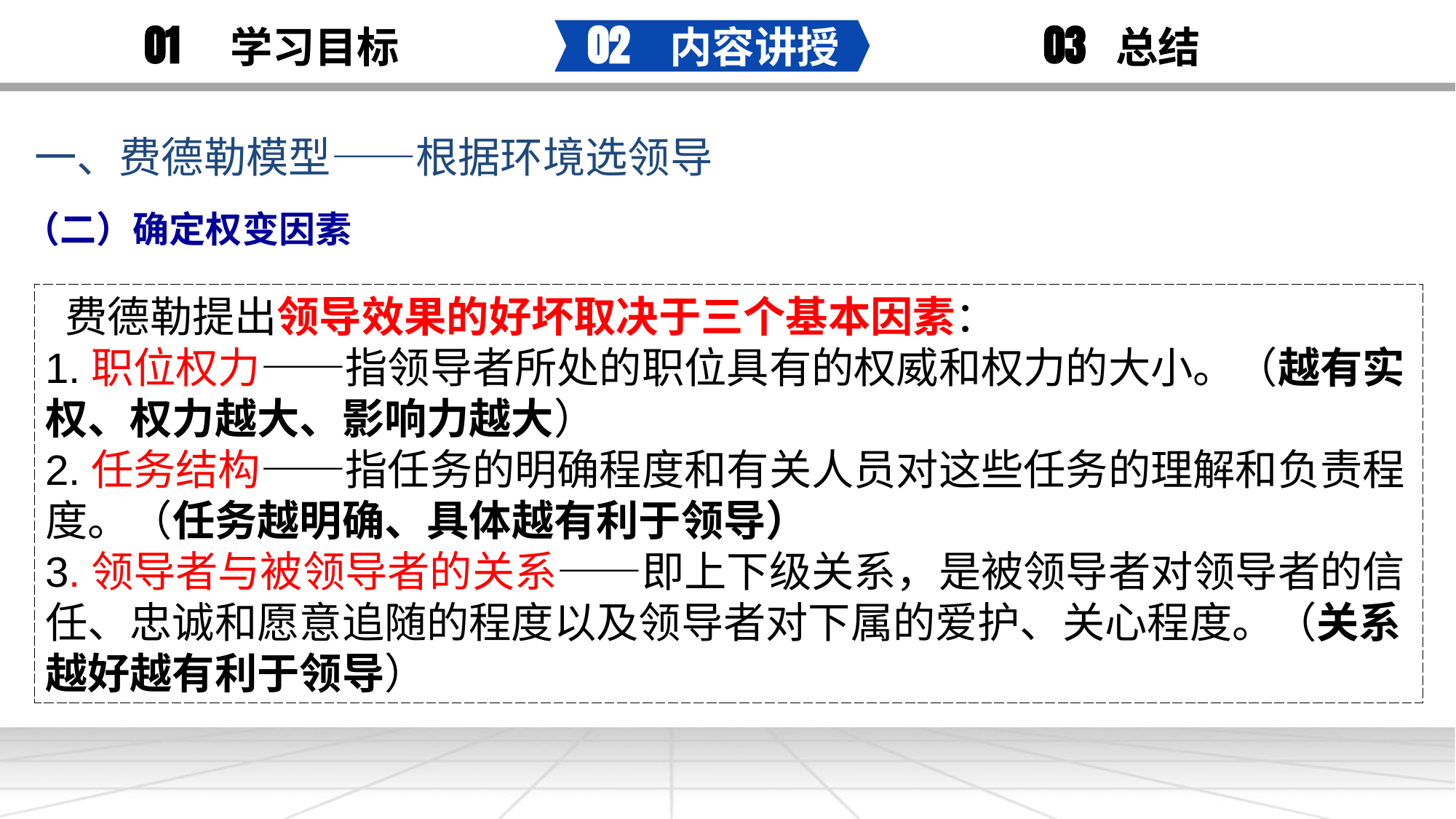

02   内容讲授
03  总结
01    学习目标

一、费德勒模型——根据环境选领导
（二）确定权变因素
 费德勒提出领导效果的好坏取决于三个基本因素：
1.职位权力——指领导者所处的职位具有的权威和权力的大小。（越有实权、权力越大、影响力越大）
2.任务结构——指任务的明确程度和有关人员对这些任务的理解和负责程度。（任务越明确、具体越有利于领导）
3.领导者与被领导者的关系——即上下级关系，是被领导者对领导者的信任、忠诚和愿意追随的程度以及领导者对下属的爱护、关心程度。（关系越好越有利于领导）